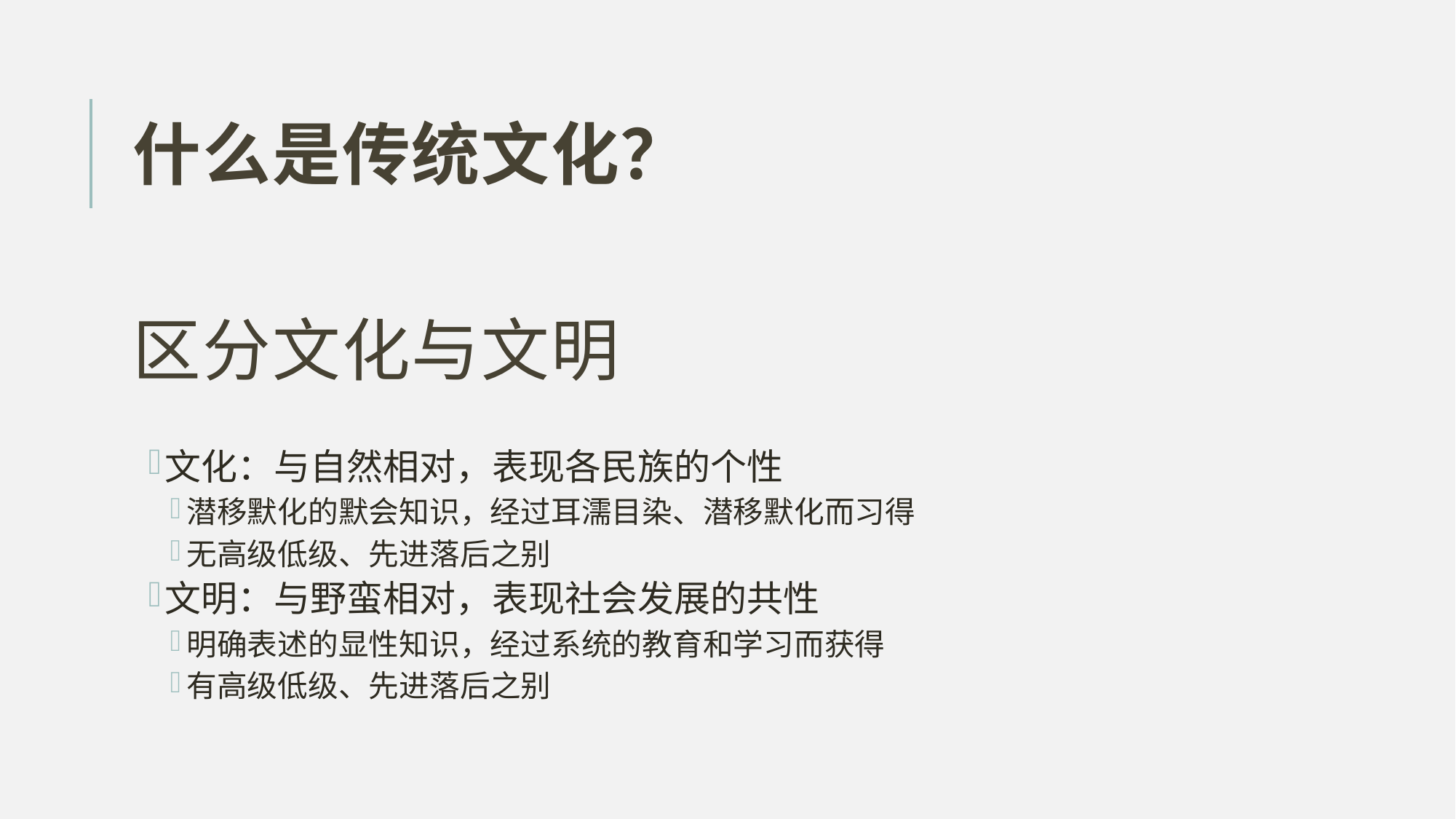

# 什么是传统文化？
区分文化与文明

文化：与自然相对，表现各民族的个性
潜移默化的默会知识，经过耳濡目染、潜移默化而习得
无高级低级、先进落后之别
文明：与野蛮相对，表现社会发展的共性
明确表述的显性知识，经过系统的教育和学习而获得
有高级低级、先进落后之别